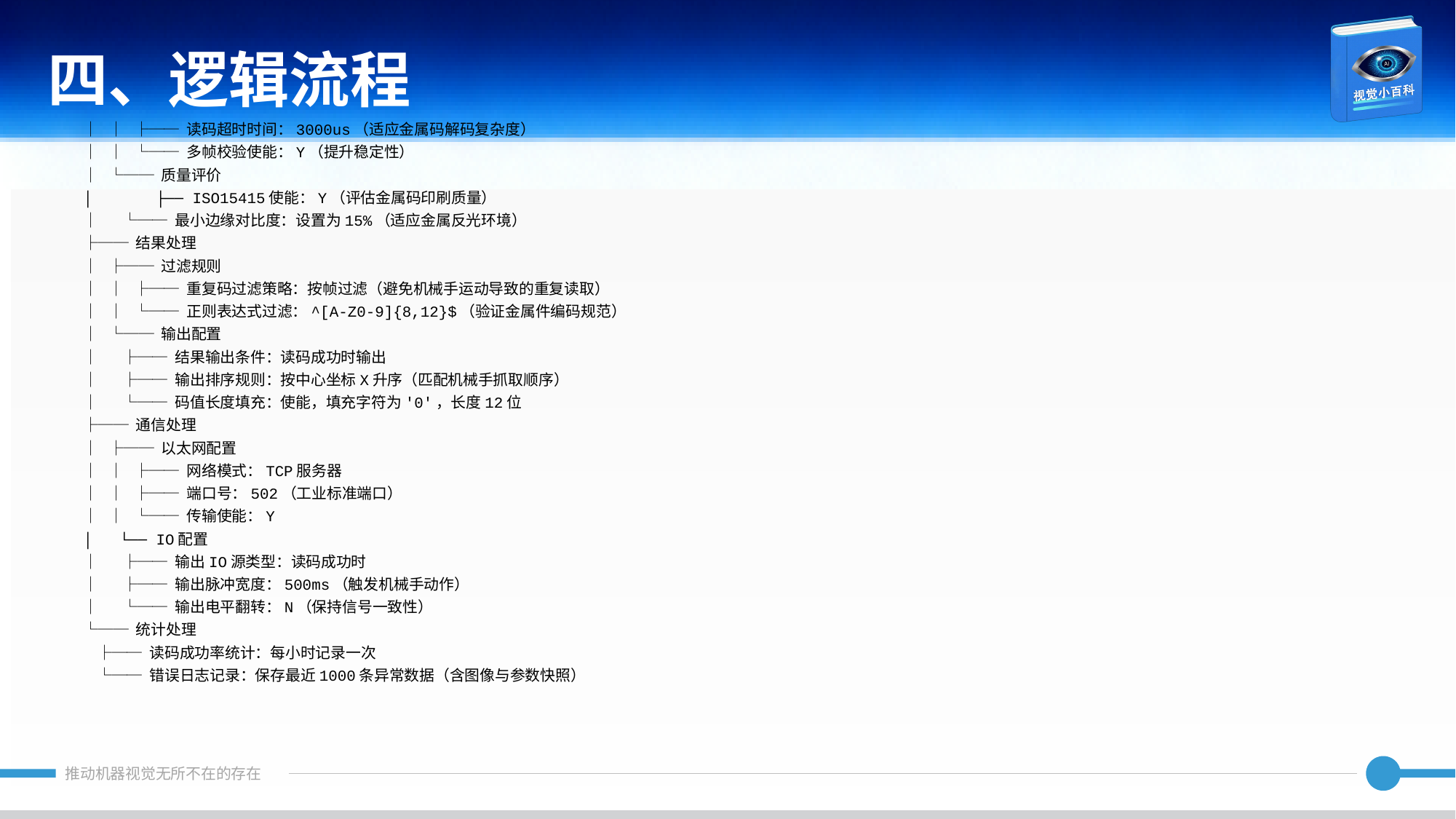

四、逻辑流程

│   │   ├── 读码超时时间：3000us（适应金属码解码复杂度）
│   │   └── 多帧校验使能：Y（提升稳定性）
│   └── 质量评价
│       ├── ISO15415使能：Y（评估金属码印刷质量）
│       └── 最小边缘对比度：设置为15%（适应金属反光环境）
├── 结果处理
│   ├── 过滤规则
│   │   ├── 重复码过滤策略：按帧过滤（避免机械手运动导致的重复读取）
│   │   └── 正则表达式过滤：^[A-Z0-9]{8,12}$（验证金属件编码规范）
│   └── 输出配置
│       ├── 结果输出条件：读码成功时输出
│       ├── 输出排序规则：按中心坐标X升序（匹配机械手抓取顺序）
│       └── 码值长度填充：使能，填充字符为'0'，长度12位
├── 通信处理
│   ├── 以太网配置
│   │   ├── 网络模式：TCP服务器
│   │   ├── 端口号：502（工业标准端口）
│   │   └── 传输使能：Y
│   └── IO配置
│       ├── 输出IO源类型：读码成功时
│       ├── 输出脉冲宽度：500ms（触发机械手动作）
│       └── 输出电平翻转：N（保持信号一致性）
└── 统计处理
    ├── 读码成功率统计：每小时记录一次
    └── 错误日志记录：保存最近1000条异常数据（含图像与参数快照）
9